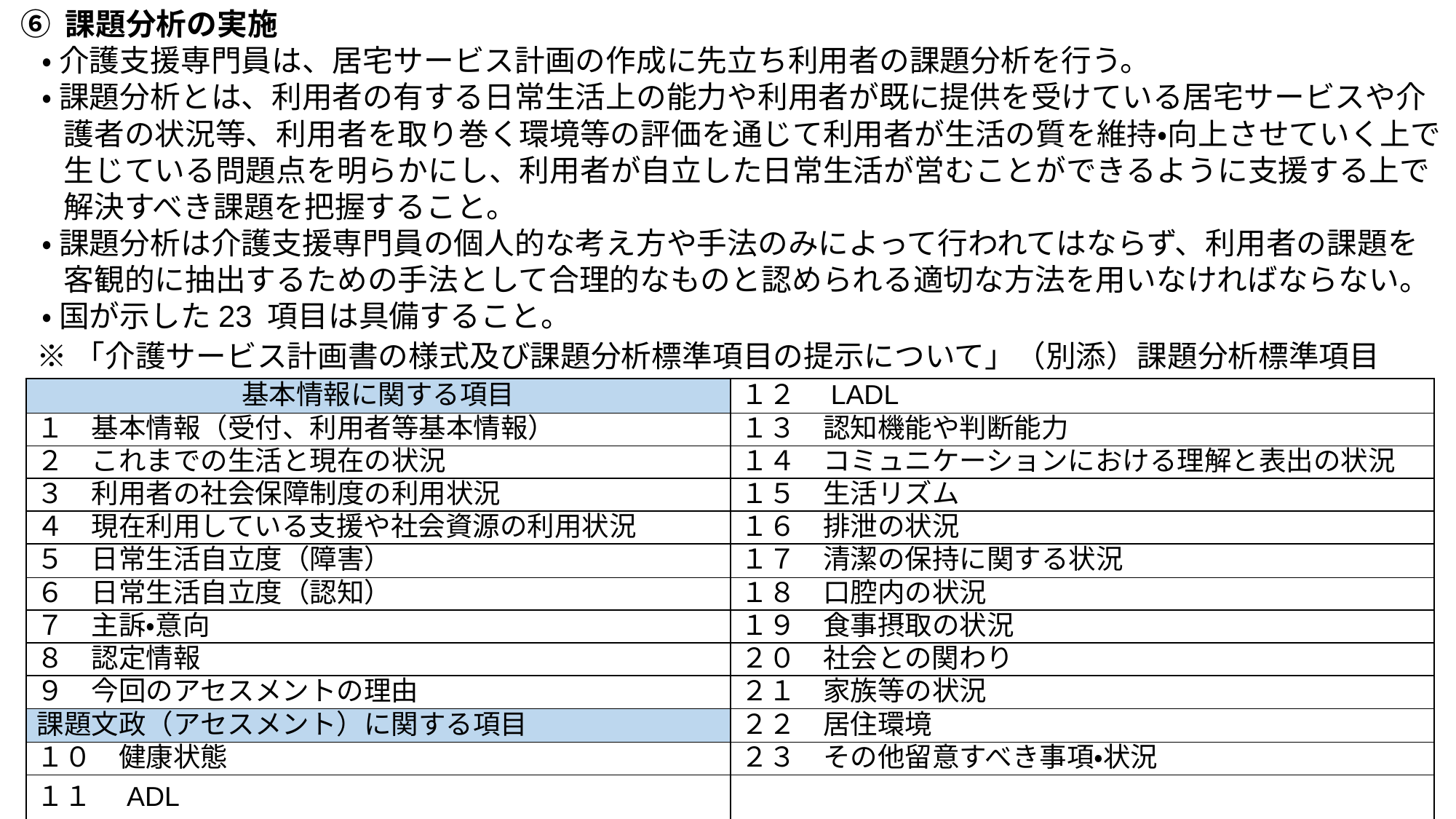

⑥ 課題分析の実施
・ 介護支援専門員は、居宅サービス計画の作成に先立ち利用者の課題分析を行う。
・ 課題分析とは、利用者の有する日常生活上の能力や利用者が既に提供を受けている居宅サービスや介護者の状況等、利用者を取り巻く環境等の評価を通じて利用者が生活の質を維持・向上させていく上で生じている問題点を明らかにし、利用者が自立した日常生活が営むことができるように支援する上で解決すべき課題を把握すること。
・ 課題分析は介護支援専門員の個人的な考え方や手法のみによって行われてはならず、利用者の課題を客観的に抽出するための手法として合理的なものと認められる適切な方法を用いなければならない。
・ 国が示した23 項目は具備すること。

※「介護サービス計画書の様式及び課題分析標準項目の提示について」（別添）課題分析標準項目
| 基本情報に関する項目 | １２　LADL |
| --- | --- |
| １　基本情報（受付、利用者等基本情報） | １３　認知機能や判断能力 |
| ２　これまでの生活と現在の状況 | １４　コミュニケーションにおける理解と表出の状況 |
| ３　利用者の社会保障制度の利用状況 | １５　生活リズム |
| ４　現在利用している支援や社会資源の利用状況 | １６　排泄の状況 |
| ５　日常生活自立度（障害） | １７　清潔の保持に関する状況 |
| ６　日常生活自立度（認知） | １８　口腔内の状況 |
| ７　主訴・意向 | １９　食事摂取の状況 |
| ８　認定情報 | ２０　社会との関わり |
| ９　今回のアセスメントの理由 | ２１　家族等の状況 |
| 課題文政（アセスメント）に関する項目 | ２２　居住環境 |
| １０　健康状態 | ２３　その他留意すべき事項・状況 |
| １１　ADL |  |
42